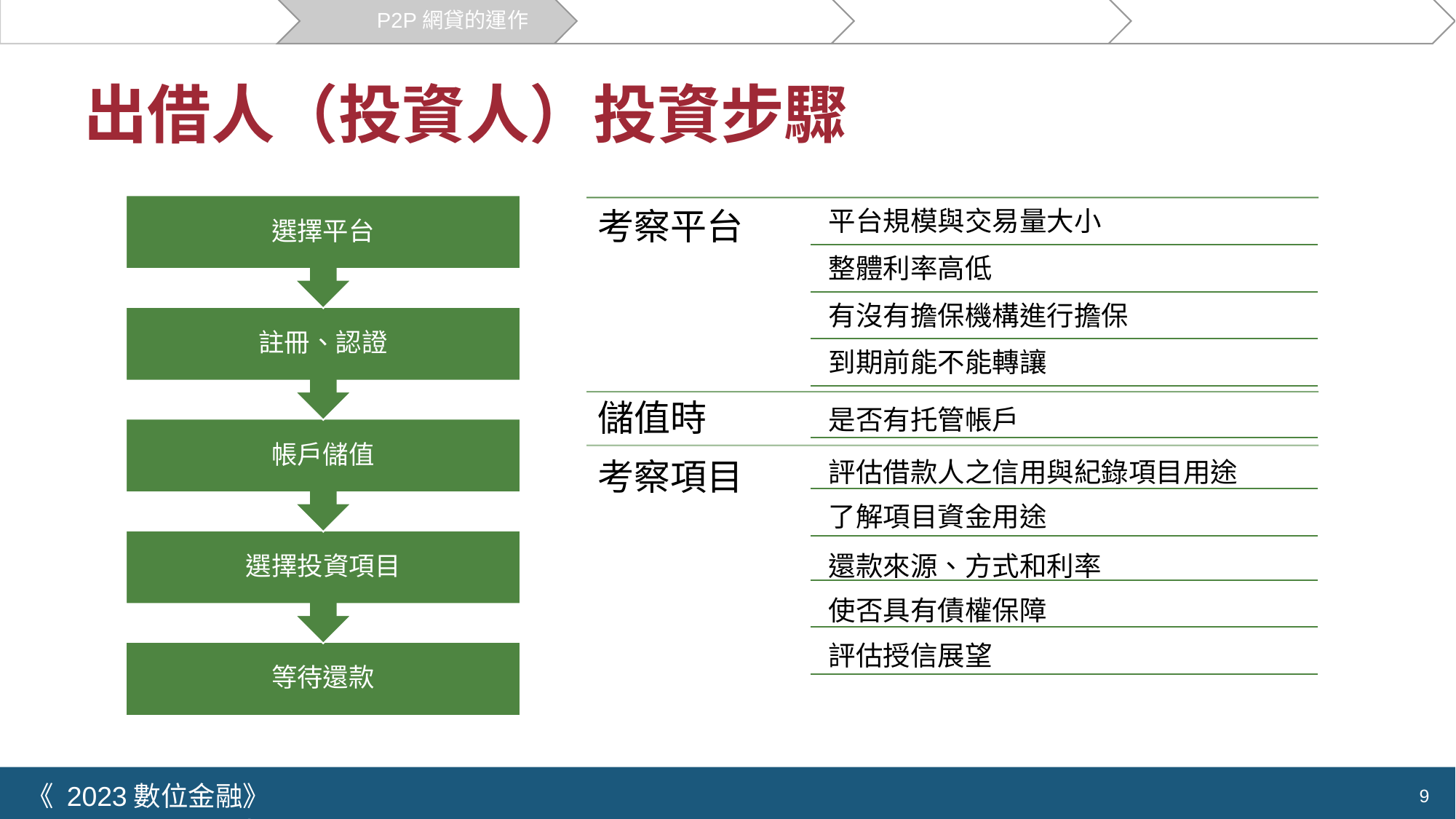

關於貸款

P2P網貸的運作

創新模式

市場與案例

機會與挑戰
# 出借人（投資人）投資步驟

選擇平台

註冊、認證

帳戶儲值

選擇投資項目

等待還款
考察平台

平台規模與交易量大小

整體利率高低

有沒有擔保機構進行擔保

到期前能不能轉讓

儲值時

是否有托管帳戶

考察項目
評估借款人之信用與紀錄項目用途

了解項目資金用途
還款來源、方式和利率

使否具有債權保障

評估授信展望
《 2023數位金融》                                                                                                                                             	NYCU.IIM.IEBI Lab
9